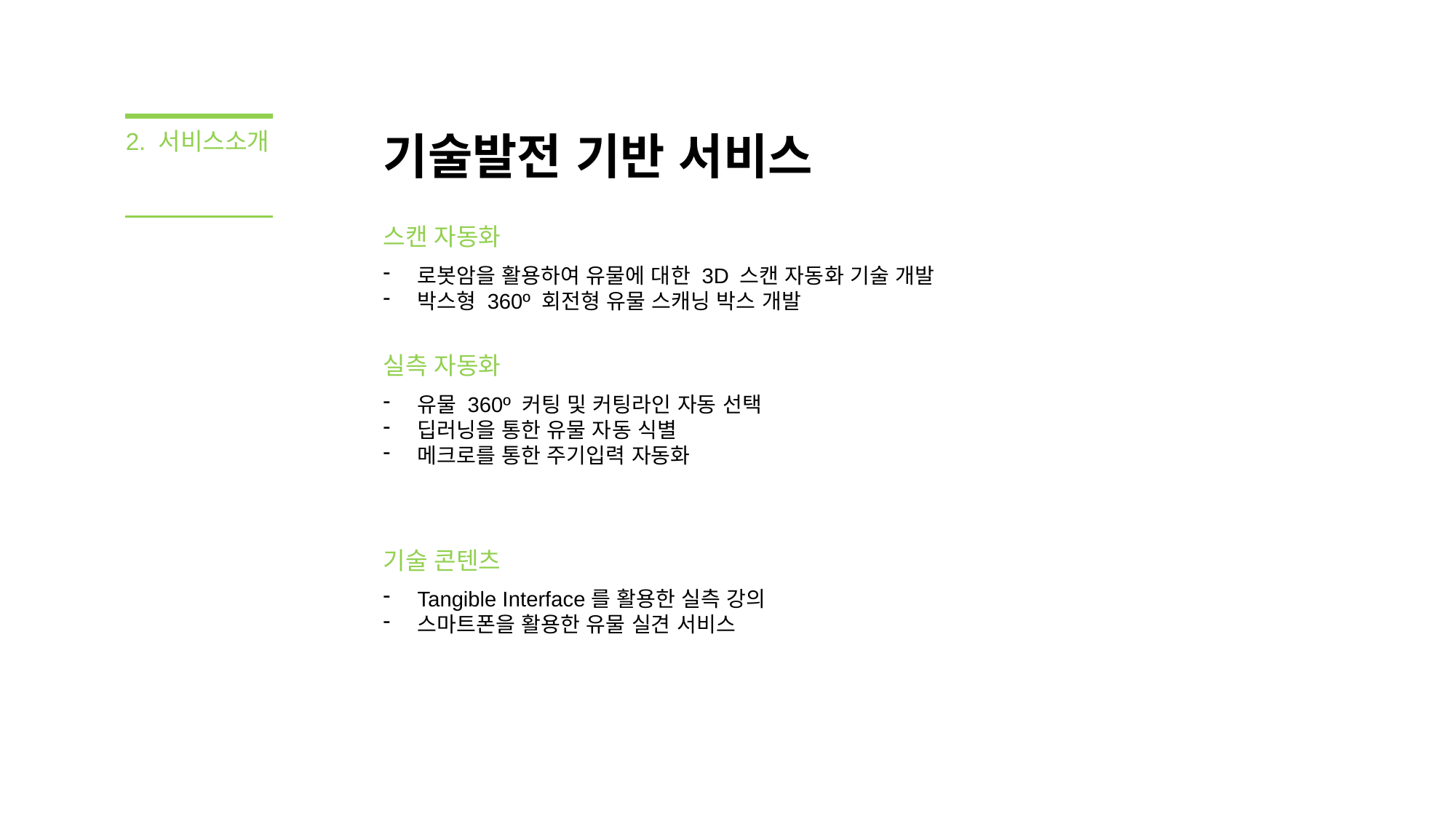

2. 서비스소개
기술발전 기반 서비스
스캔 자동화
로봇암을 활용하여 유물에 대한 3D 스캔 자동화 기술 개발
박스형 360º 회전형 유물 스캐닝 박스 개발

실측 자동화
유물 360º 커팅 및 커팅라인 자동 선택
딥러닝을 통한 유물 자동 식별
메크로를 통한 주기입력 자동화

기술 콘텐츠
Tangible Interface를 활용한 실측 강의
스마트폰을 활용한 유물 실견 서비스